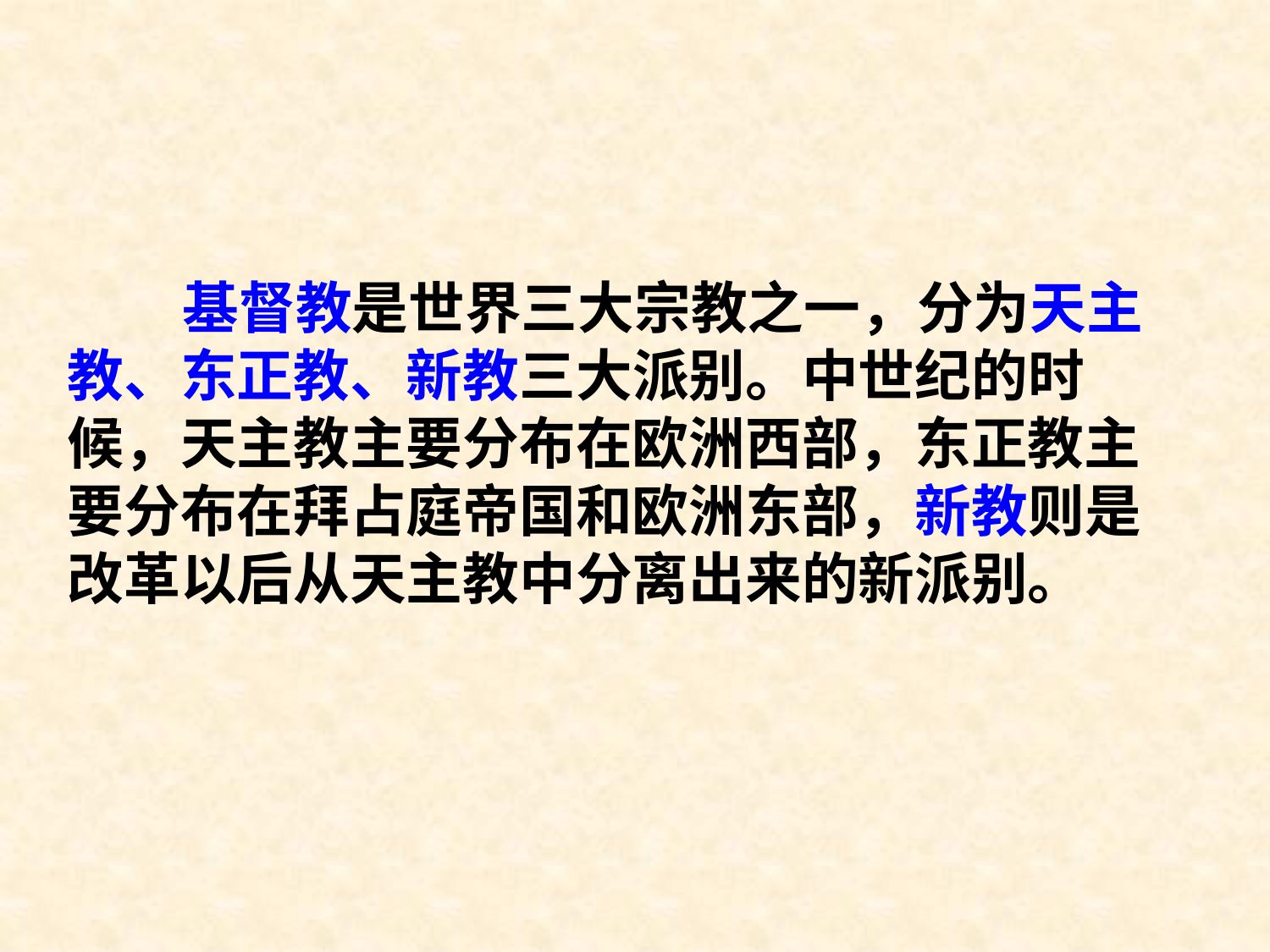

基督教是世界三大宗教之一，分为天主教、东正教、新教三大派别。中世纪的时候，天主教主要分布在欧洲西部，东正教主要分布在拜占庭帝国和欧洲东部，新教则是改革以后从天主教中分离出来的新派别。